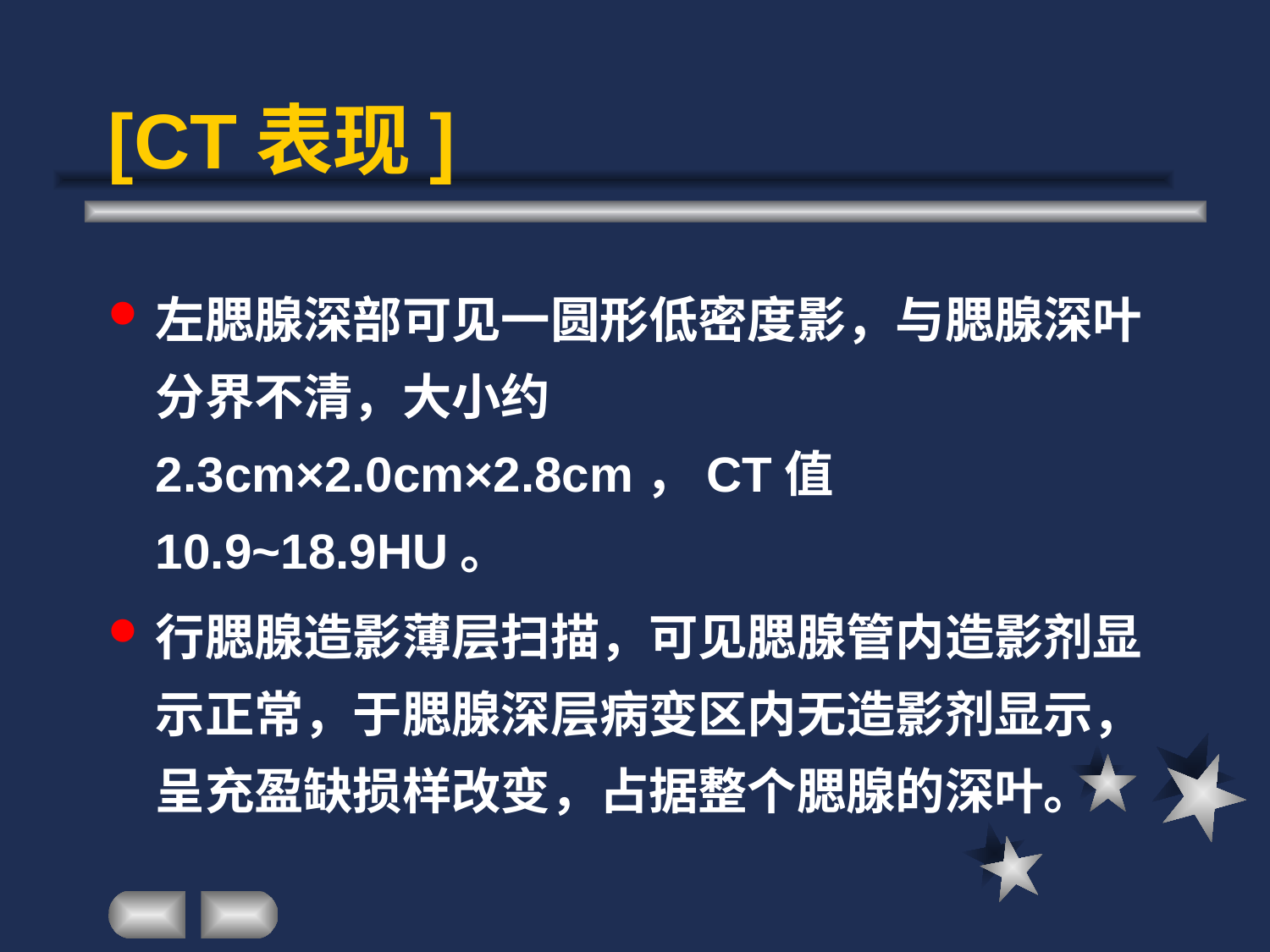

# [CT表现]
左腮腺深部可见一圆形低密度影，与腮腺深叶分界不清，大小约2.3cm×2.0cm×2.8cm，CT值10.9~18.9HU。
行腮腺造影薄层扫描，可见腮腺管内造影剂显示正常，于腮腺深层病变区内无造影剂显示，呈充盈缺损样改变，占据整个腮腺的深叶。